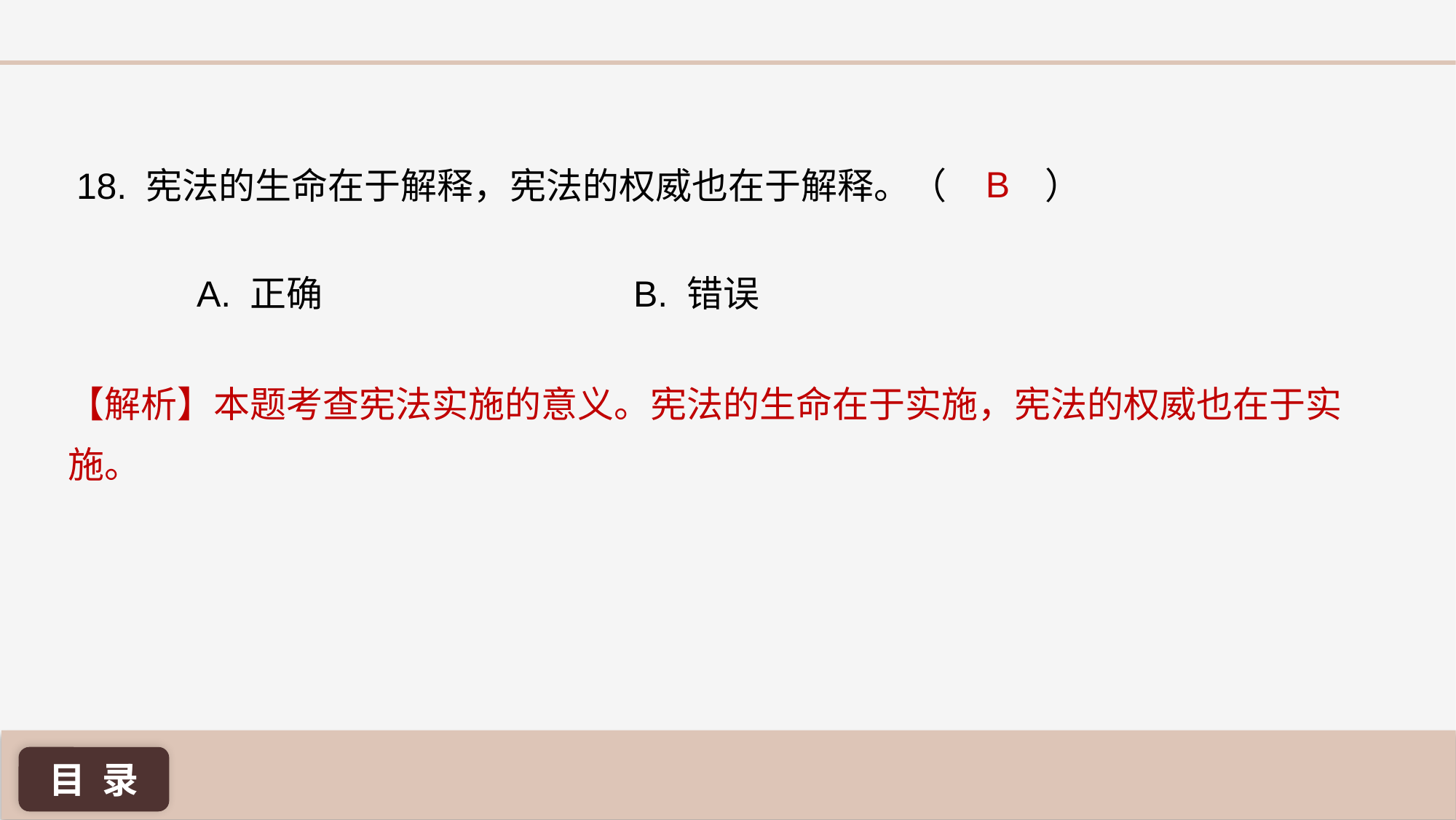

B
18. 宪法的生命在于解释，宪法的权威也在于解释。（            ）
A. 正确 			B. 错误
【解析】本题考查宪法实施的意义。宪法的生命在于实施，宪法的权威也在于实施。